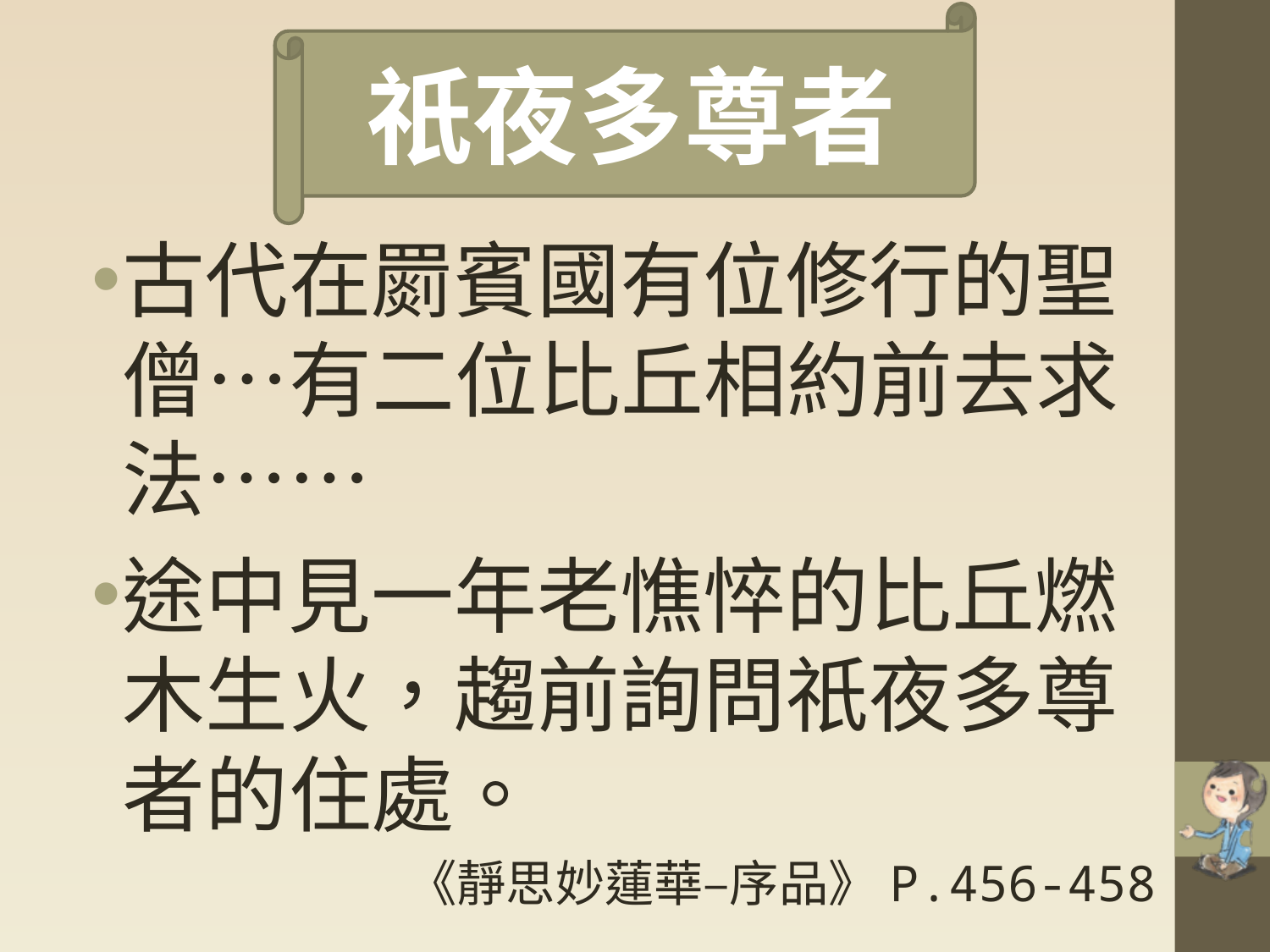

祇夜多尊者
#
古代在罽賓國有位修行的聖僧…有二位比丘相約前去求法……
途中見一年老憔悴的比丘燃木生火，趨前詢問祇夜多尊者的住處。

《靜思妙蓮華–序品》P.456-458